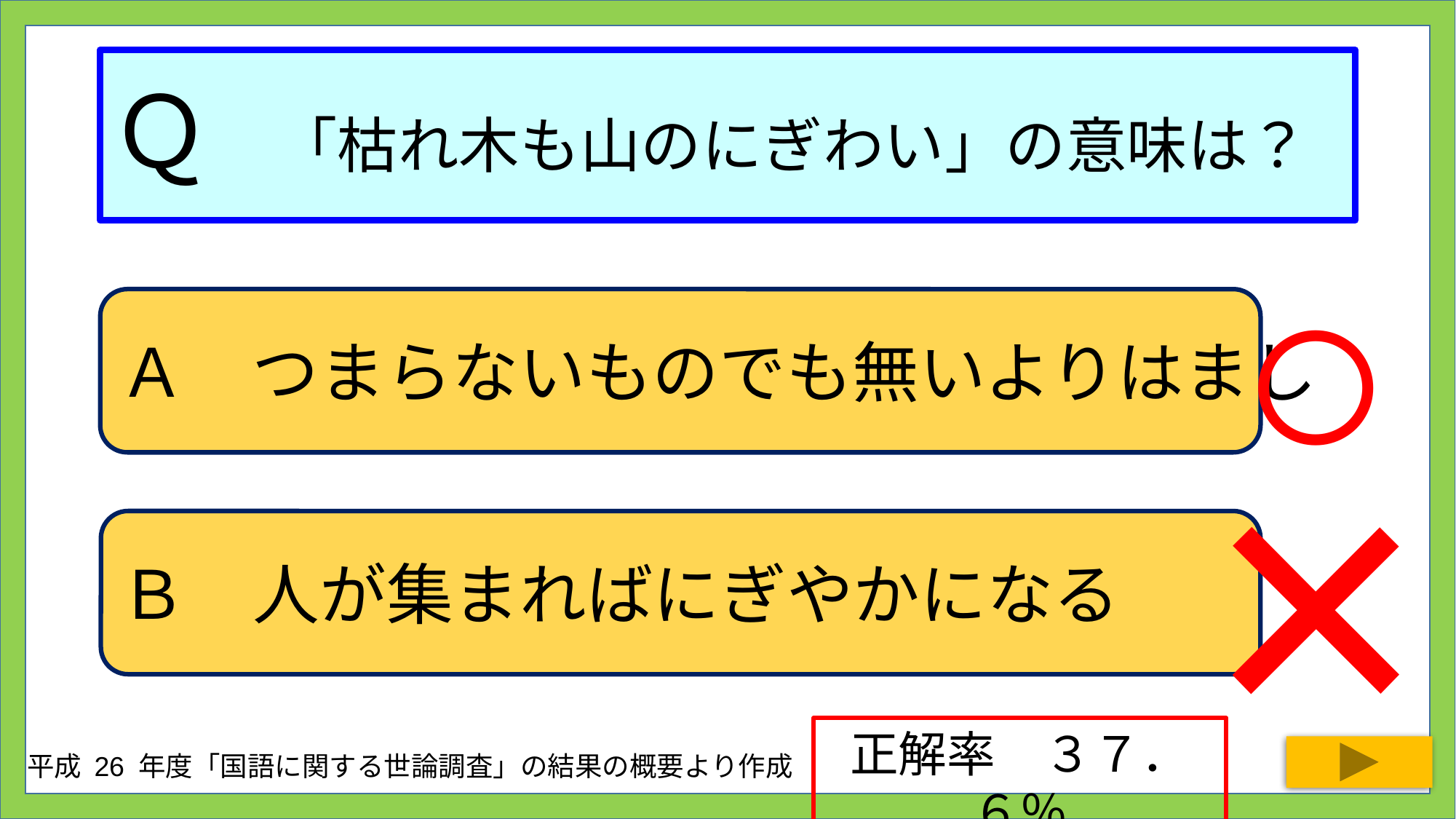

# Ｑ　「枯れ木も山のにぎわい」の意味は？
○
Ａ　つまらないものでも無いよりはまし
×
Ｂ　人が集まればにぎやかになる
正解率　３７．６％

平成 26 年度「国語に関する世論調査」の結果の概要より作成